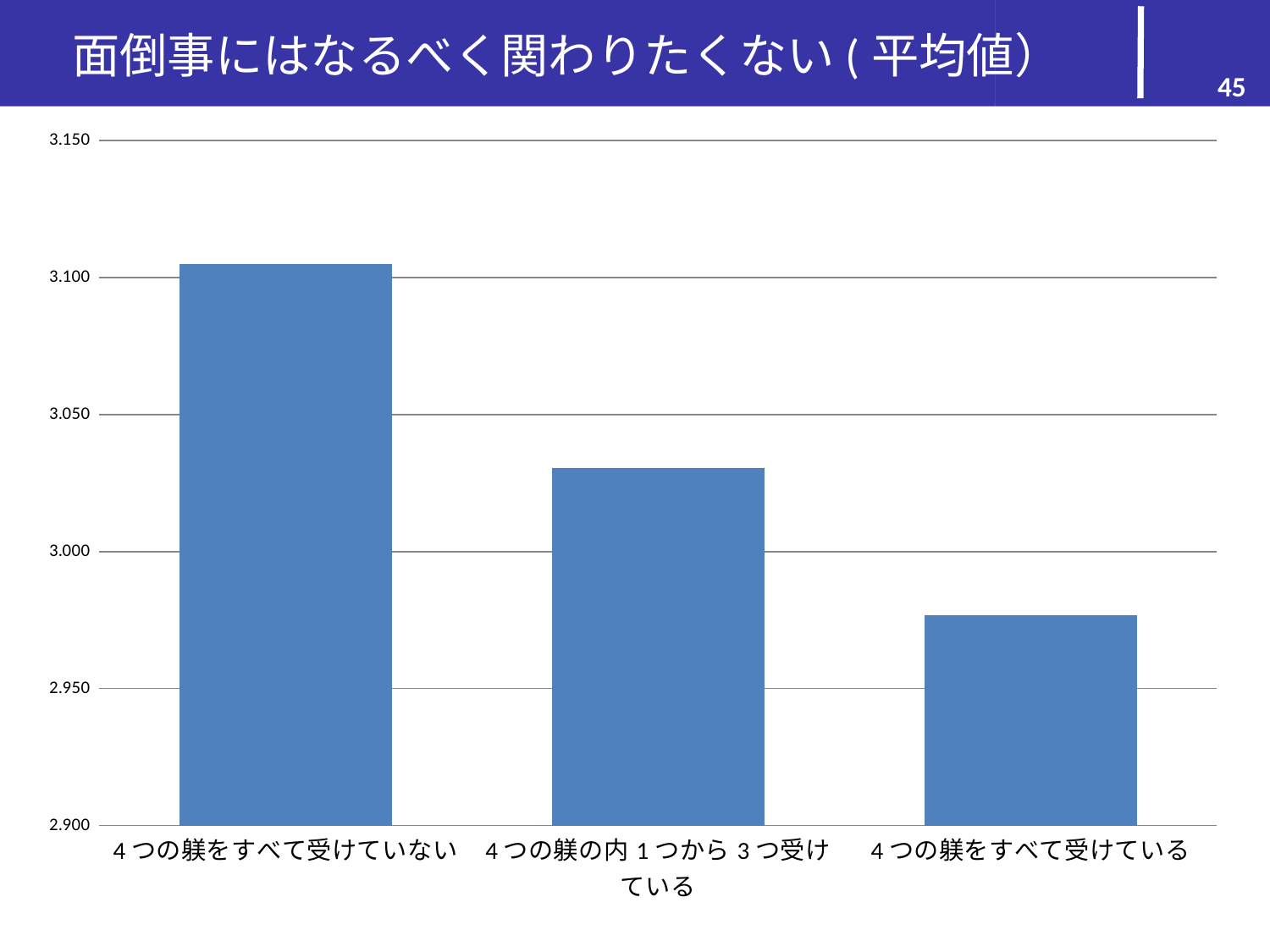

# 面倒事にはなるべく関わりたくない(平均値）
45

### Chart

| Category |  |
|---|---|
| 4つの躾をすべて受けていない | 3.104843782763682 |
| 4つの躾の内1つから3つ受けている | 3.0304468985447377 |
| 4つの躾をすべて受けている | 2.9766497461928934 |